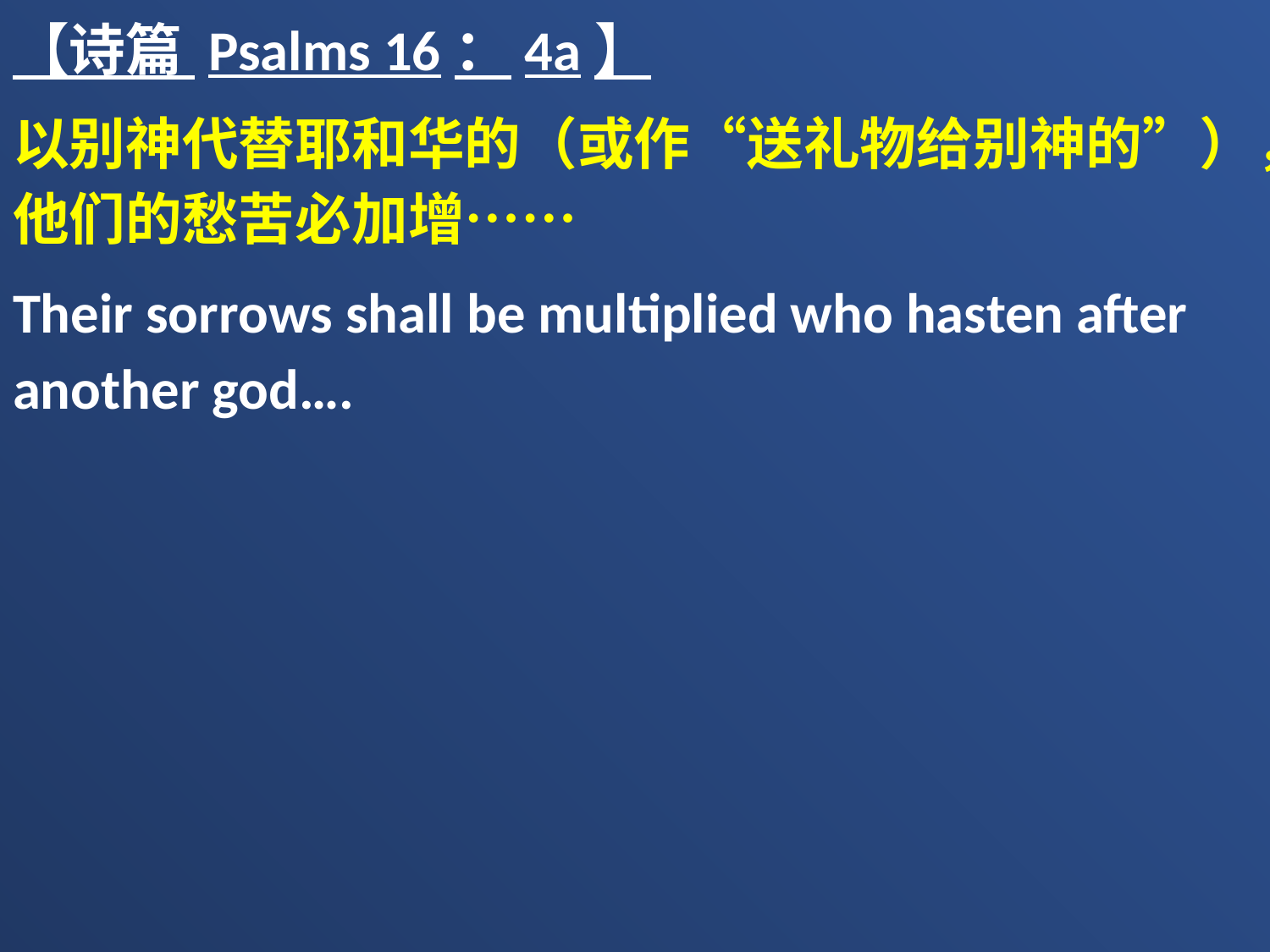

【诗篇 Psalms 16：4a】
以别神代替耶和华的（或作“送礼物给别神的”），他们的愁苦必加增……
Their sorrows shall be multiplied who hasten after another god….